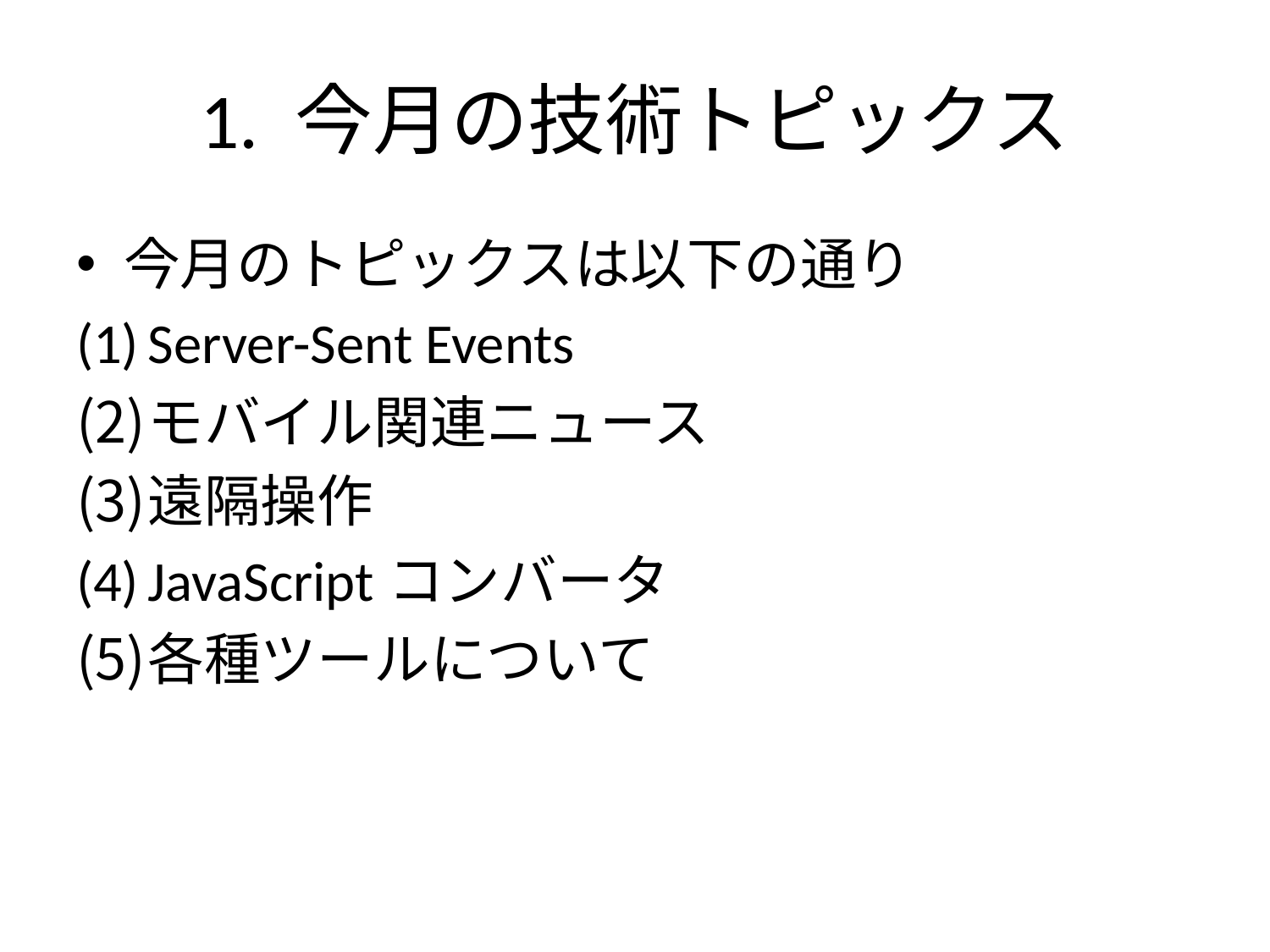

# 1. 今月の技術トピックス
今月のトピックスは以下の通り
Server-Sent Events
モバイル関連ニュース
遠隔操作
JavaScriptコンバータ
各種ツールについて